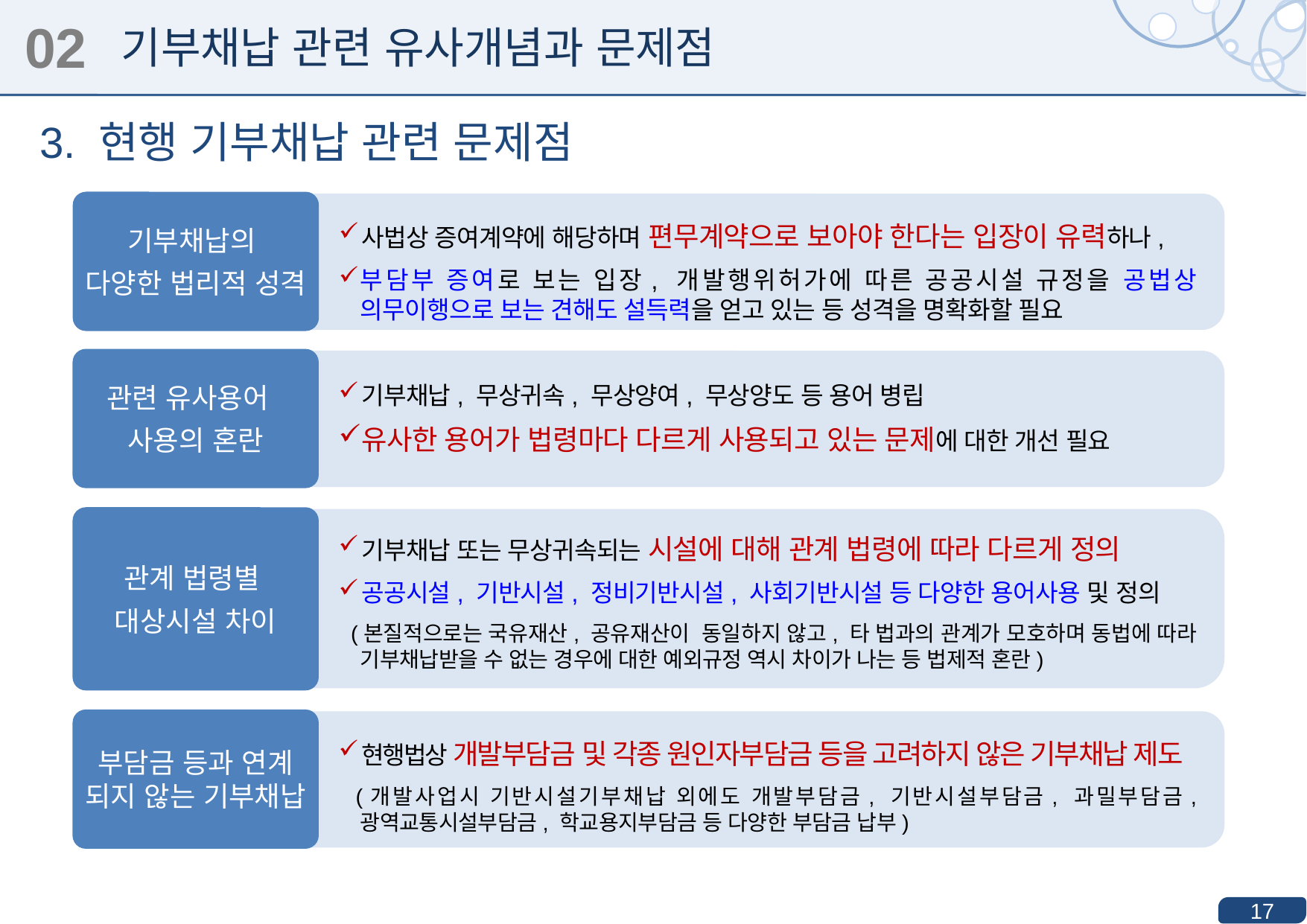

02
기부채납 관련 유사개념과 문제점
3. 현행 기부채납 관련 문제점
기부채납의
다양한 법리적 성격

사법상 증여계약에 해당하며 편무계약으로 보아야 한다는 입장이 유력하나,
부담부 증여로 보는 입장, 개발행위허가에 따른 공공시설 규정을 공법상 의무이행으로 보는 견해도 설득력을 얻고 있는 등 성격을 명확화할 필요
관련 유사용어
사용의 혼란

기부채납, 무상귀속, 무상양여, 무상양도 등 용어 병립
유사한 용어가 법령마다 다르게 사용되고 있는 문제에 대한 개선 필요
관계 법령별
대상시설 차이

기부채납 또는 무상귀속되는 시설에 대해 관계 법령에 따라 다르게 정의
공공시설, 기반시설, 정비기반시설, 사회기반시설 등 다양한 용어사용 및 정의
  (본질적으로는 국유재산, 공유재산이  동일하지 않고, 타 법과의 관계가 모호하며 동법에 따라 기부채납받을 수 없는 경우에 대한 예외규정 역시 차이가 나는 등 법제적 혼란)
부담금 등과 연계 되지 않는 기부채납

현행법상 개발부담금 및 각종 원인자부담금 등을 고려하지 않은 기부채납 제도
  (개발사업시 기반시설기부채납 외에도 개발부담금, 기반시설부담금, 과밀부담금, 광역교통시설부담금, 학교용지부담금 등 다양한 부담금 납부)
17